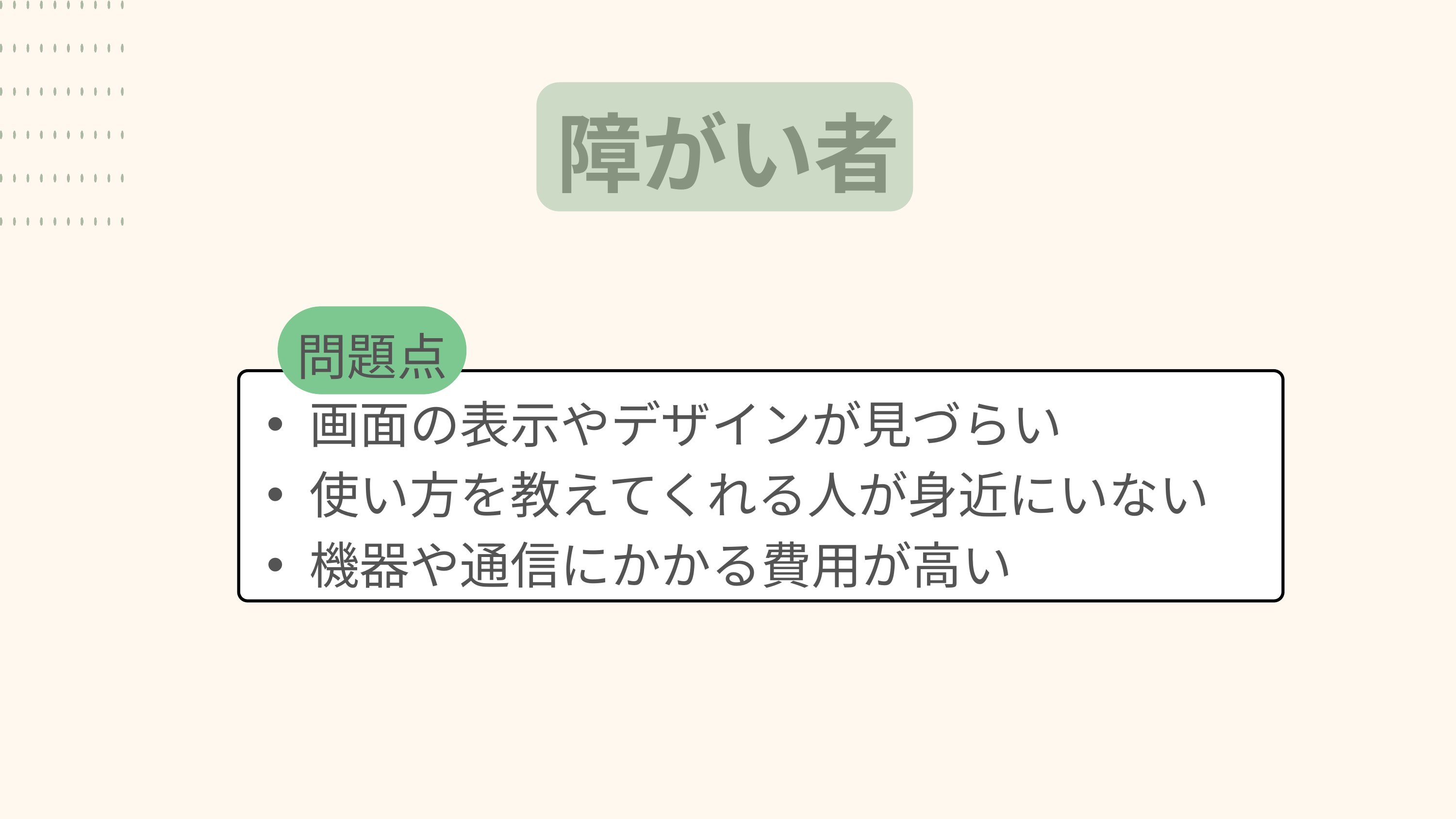

障がい者

問題点

画面の表示やデザインが見づらい
使い方を教えてくれる人が身近にいない
機器や通信にかかる費用が高い